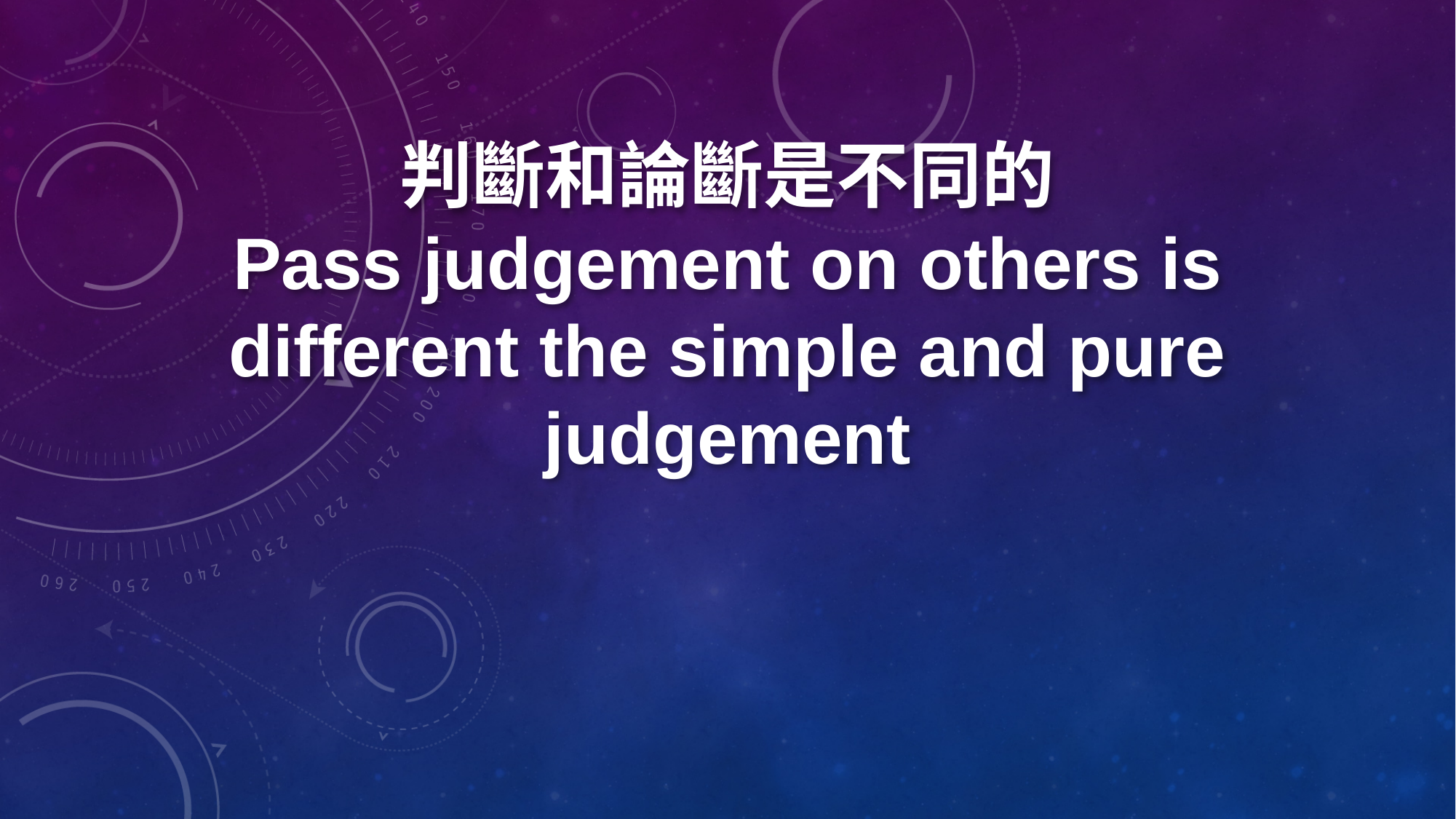

判斷和論斷是不同的
Pass judgement on others is different the simple and pure judgement